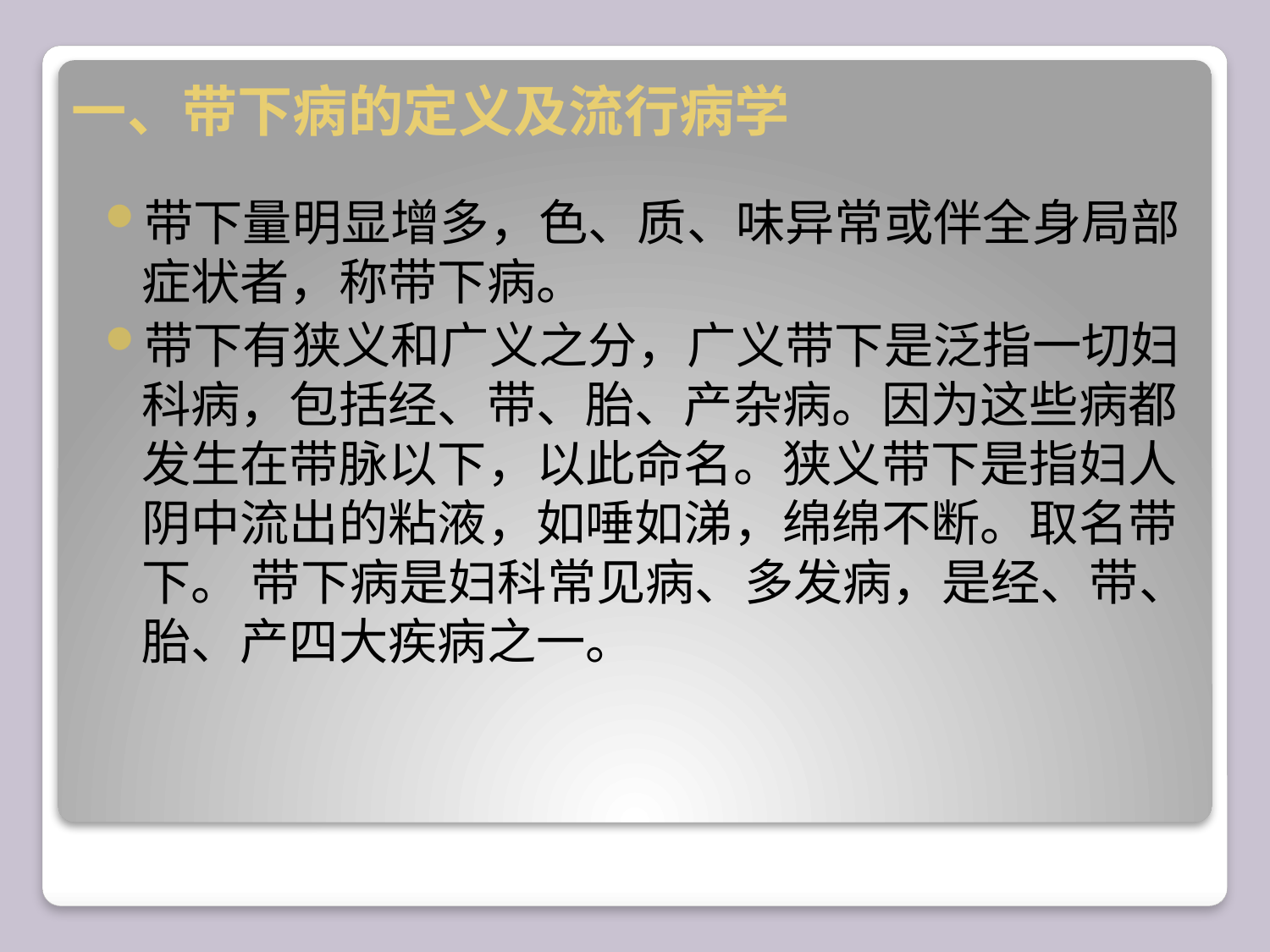

# 一、带下病的定义及流行病学
带下量明显增多，色、质、味异常或伴全身局部症状者，称带下病。
带下有狭义和广义之分，广义带下是泛指一切妇科病，包括经、带、胎、产杂病。因为这些病都发生在带脉以下，以此命名。狭义带下是指妇人阴中流出的粘液，如唾如涕，绵绵不断。取名带下。 带下病是妇科常见病、多发病，是经、带、胎、产四大疾病之一。